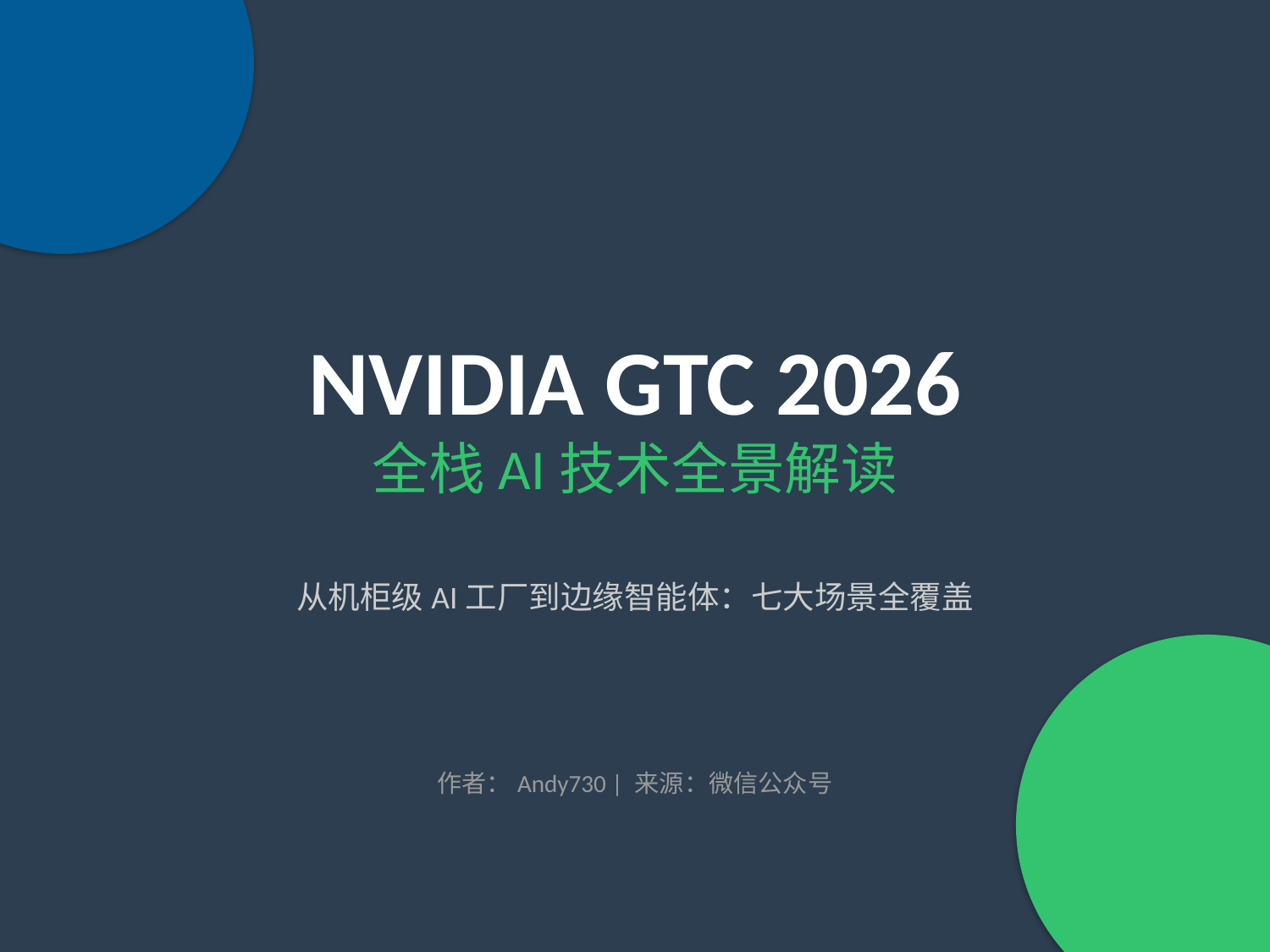

NVIDIA GTC 2026
全栈AI技术全景解读
从机柜级AI工厂到边缘智能体：七大场景全覆盖

作者：Andy730 | 来源：微信公众号